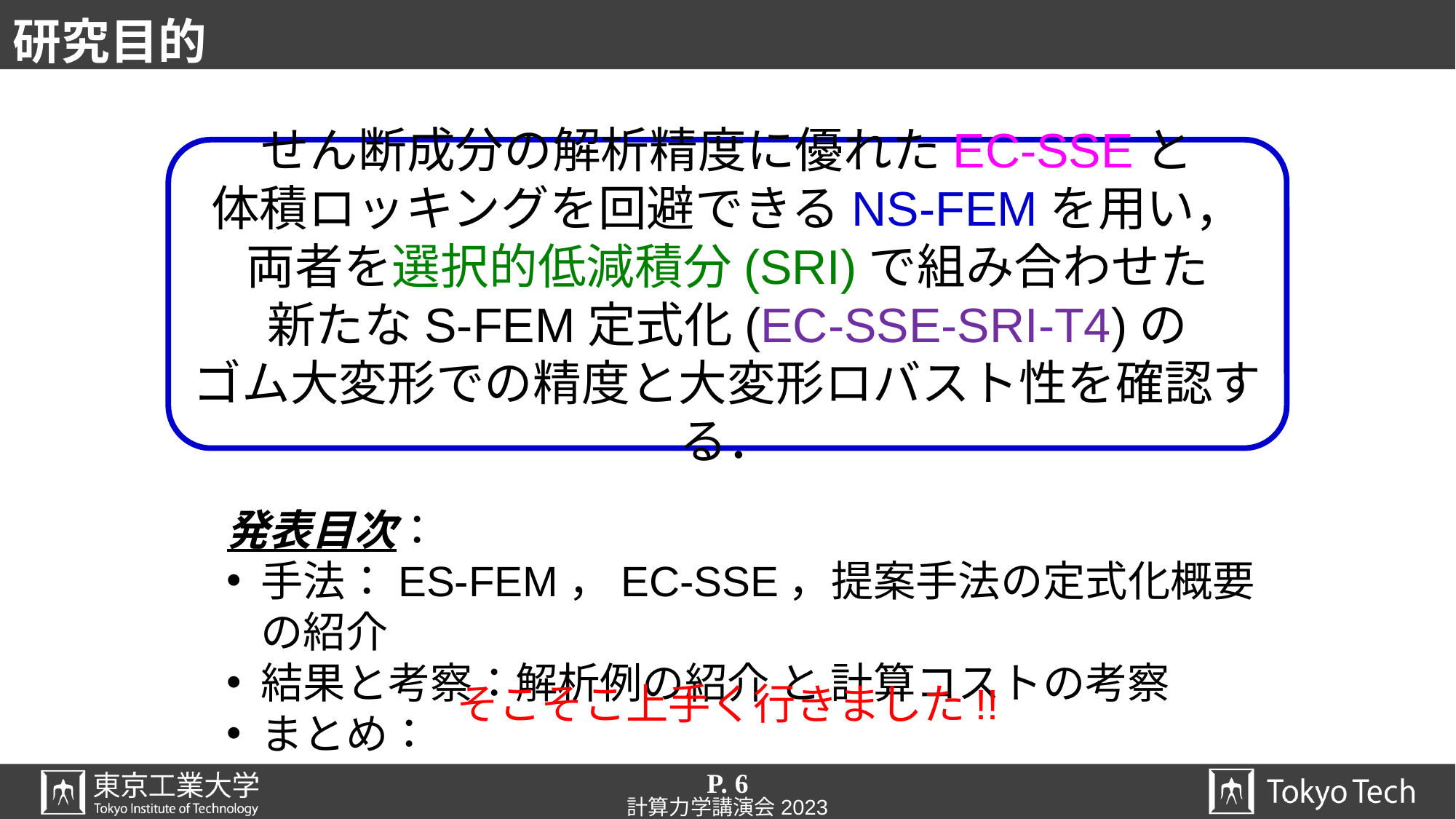

# 研究目的
せん断成分の解析精度に優れたEC-SSEと
体積ロッキングを回避できるNS-FEMを用い，
両者を選択的低減積分(SRI)で組み合わせた
新たなS-FEM定式化(EC-SSE-SRI-T4)の
ゴム大変形での精度と大変形ロバスト性を確認する．
発表目次：
手法：ES-FEM，EC-SSE，提案手法の定式化概要の紹介
結果と考察：解析例の紹介 と 計算コストの考察
まとめ：
そこそこ上手く行きました!!
P. 6